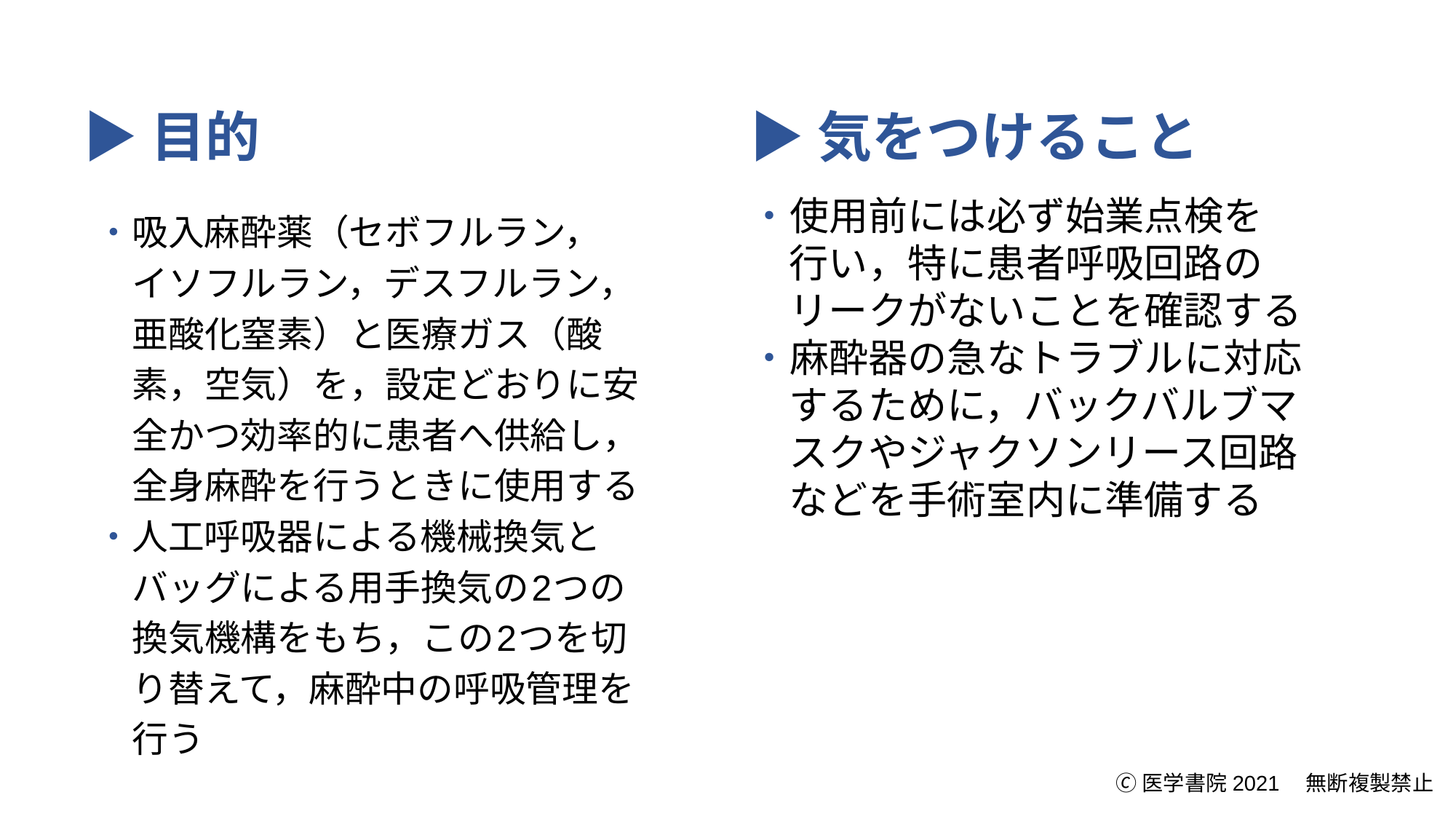

▶目的
▶気をつけること
・使用前には必ず始業点検を
　行い，特に患者呼吸回路の
　リークがないことを確認する
・麻酔器の急なトラブルに対応
　するために，バックバルブマ
　スクやジャクソンリース回路
　などを手術室内に準備する
・吸入麻酔薬（セボフルラン，
　イソフルラン，デスフルラン，
　亜酸化窒素）と医療ガス（酸
　素，空気）を，設定どおりに安
　全かつ効率的に患者へ供給し，
　全身麻酔を行うときに使用する
・人工呼吸器による機械換気と
　バッグによる用手換気の2つの
　換気機構をもち，この2つを切
　り替えて，麻酔中の呼吸管理を
　行う

🄫医学書院2021　無断複製禁止